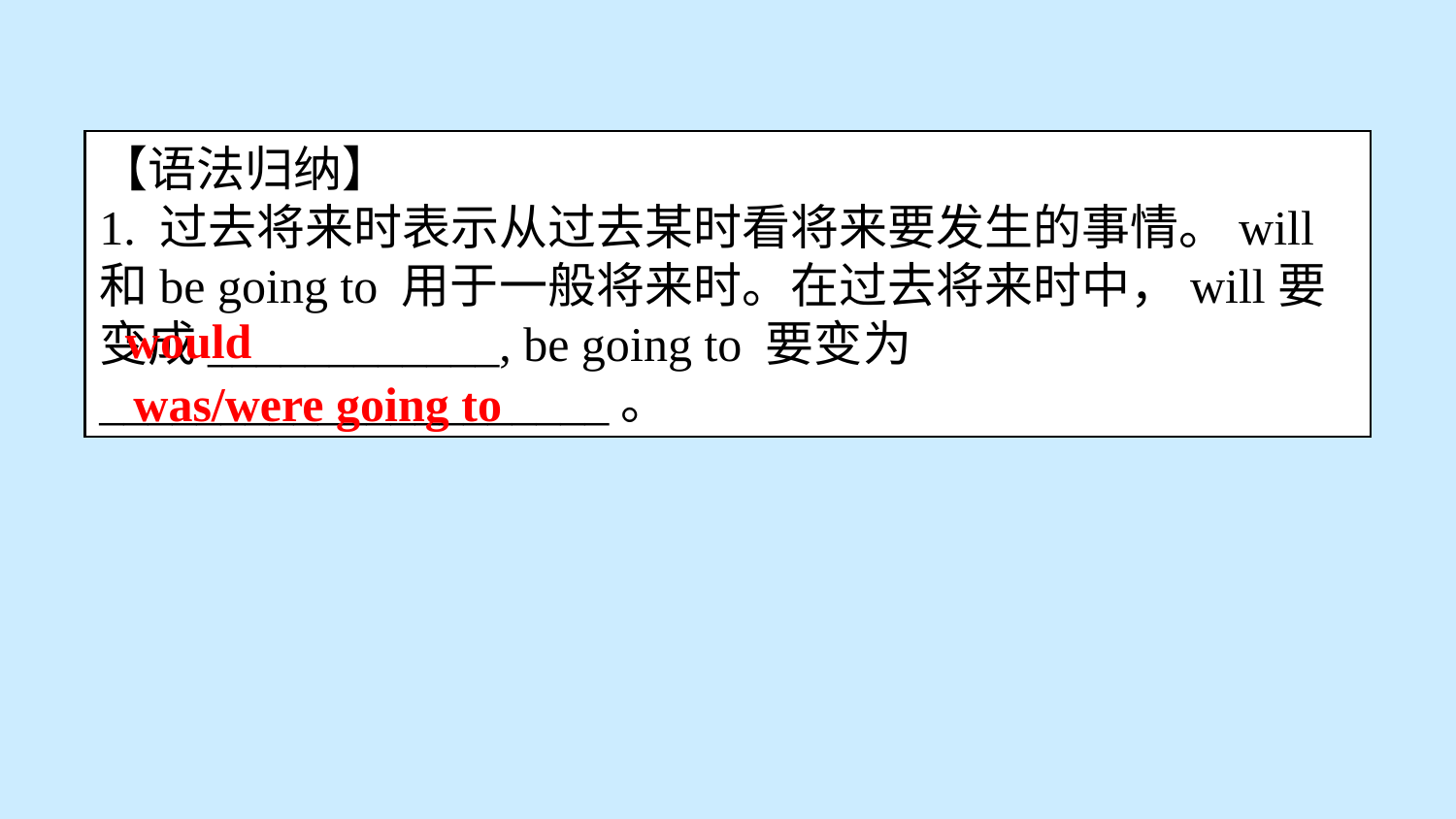

【语法归纳】
1. 过去将来时表示从过去某时看将来要发生的事情。will和be going to 用于一般将来时。在过去将来时中，will要变成____________, be going to 要变为 _____________________。
would
was/were going to